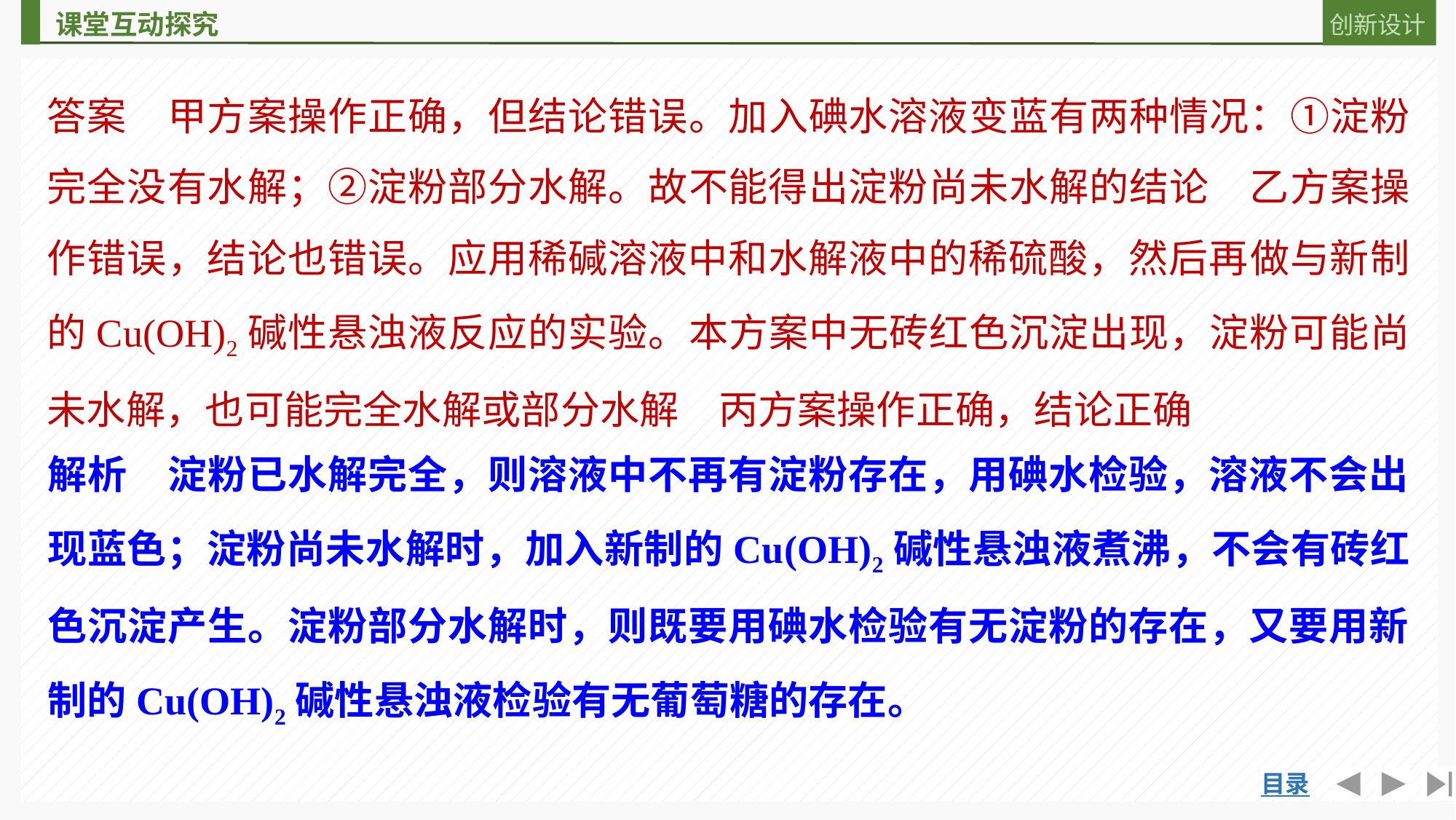

答案　甲方案操作正确，但结论错误。加入碘水溶液变蓝有两种情况：①淀粉完全没有水解；②淀粉部分水解。故不能得出淀粉尚未水解的结论　乙方案操作错误，结论也错误。应用稀碱溶液中和水解液中的稀硫酸，然后再做与新制的Cu(OH)2碱性悬浊液反应的实验。本方案中无砖红色沉淀出现，淀粉可能尚未水解，也可能完全水解或部分水解　丙方案操作正确，结论正确
解析　淀粉已水解完全，则溶液中不再有淀粉存在，用碘水检验，溶液不会出现蓝色；淀粉尚未水解时，加入新制的Cu(OH)2碱性悬浊液煮沸，不会有砖红色沉淀产生。淀粉部分水解时，则既要用碘水检验有无淀粉的存在，又要用新制的Cu(OH)2碱性悬浊液检验有无葡萄糖的存在。